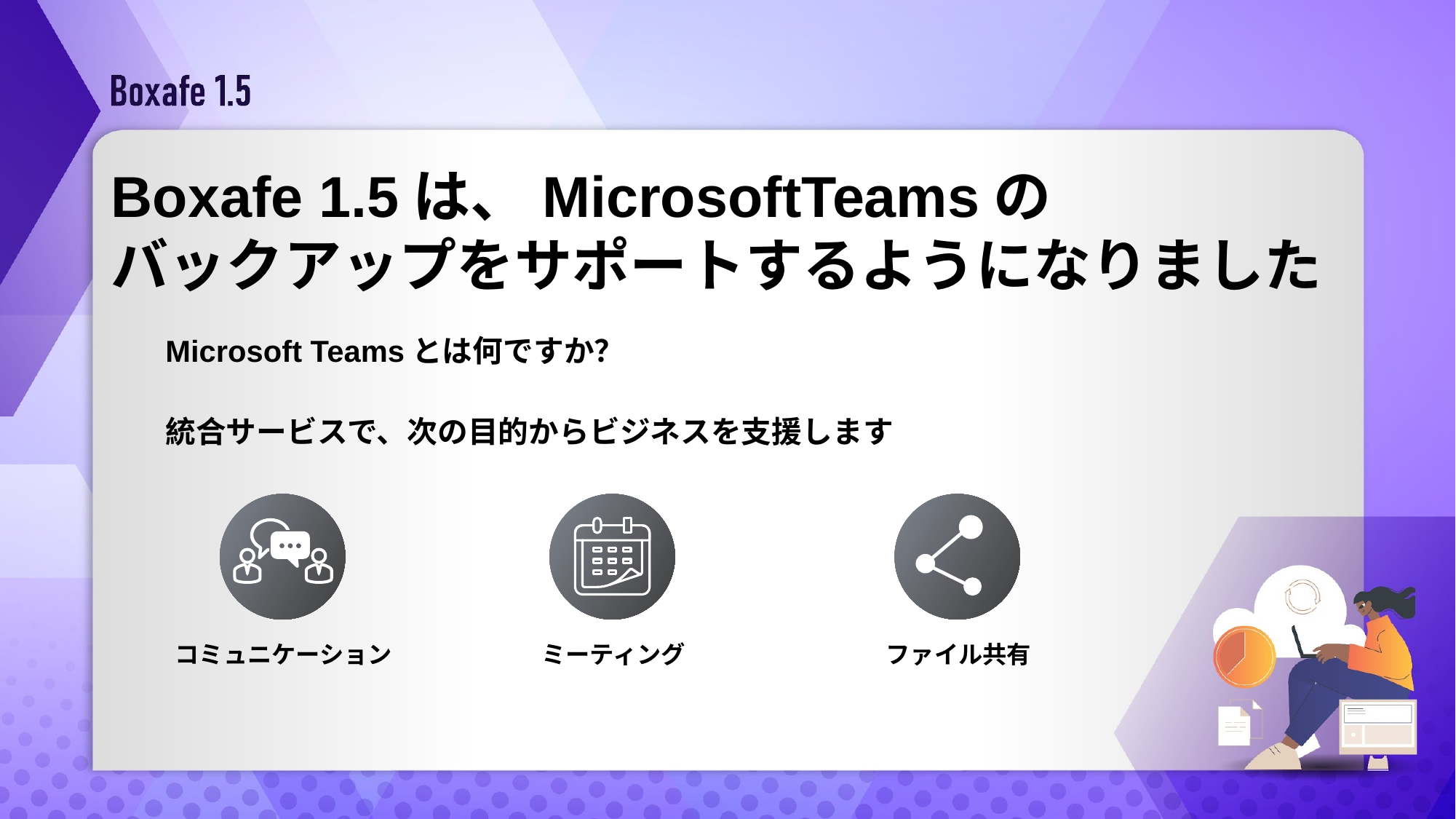

# Boxafe 1.5は、MicrosoftTeamsの バックアップをサポートするようになりました
Microsoft Teamsとは何ですか？

統合サービスで、次の目的からビジネスを支援します

コミュニケーション
ミーティング
ファイル共有